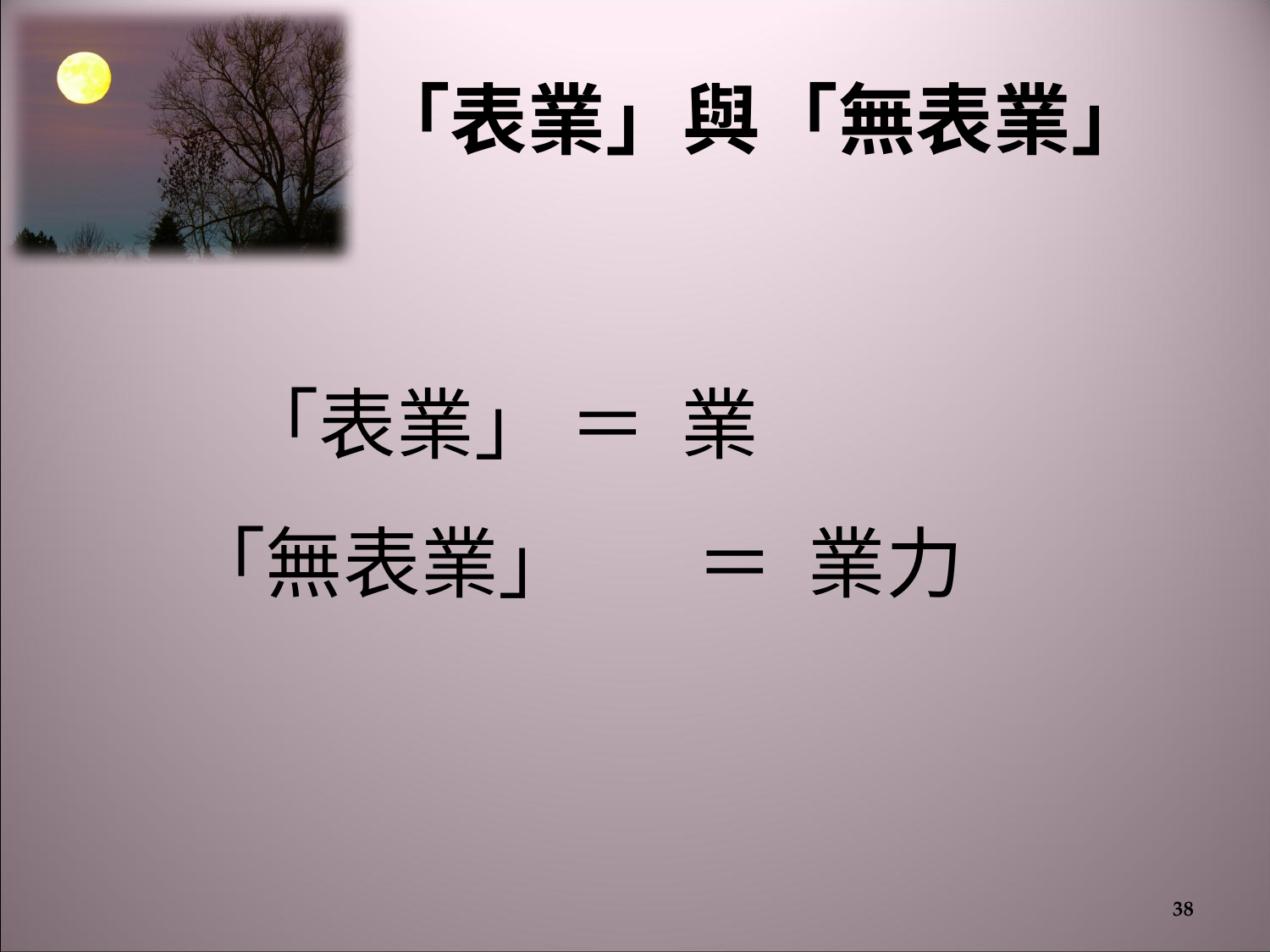

# 「表業」與「無表業」
  「表業」	＝  業
「無表業」	＝  業力
38